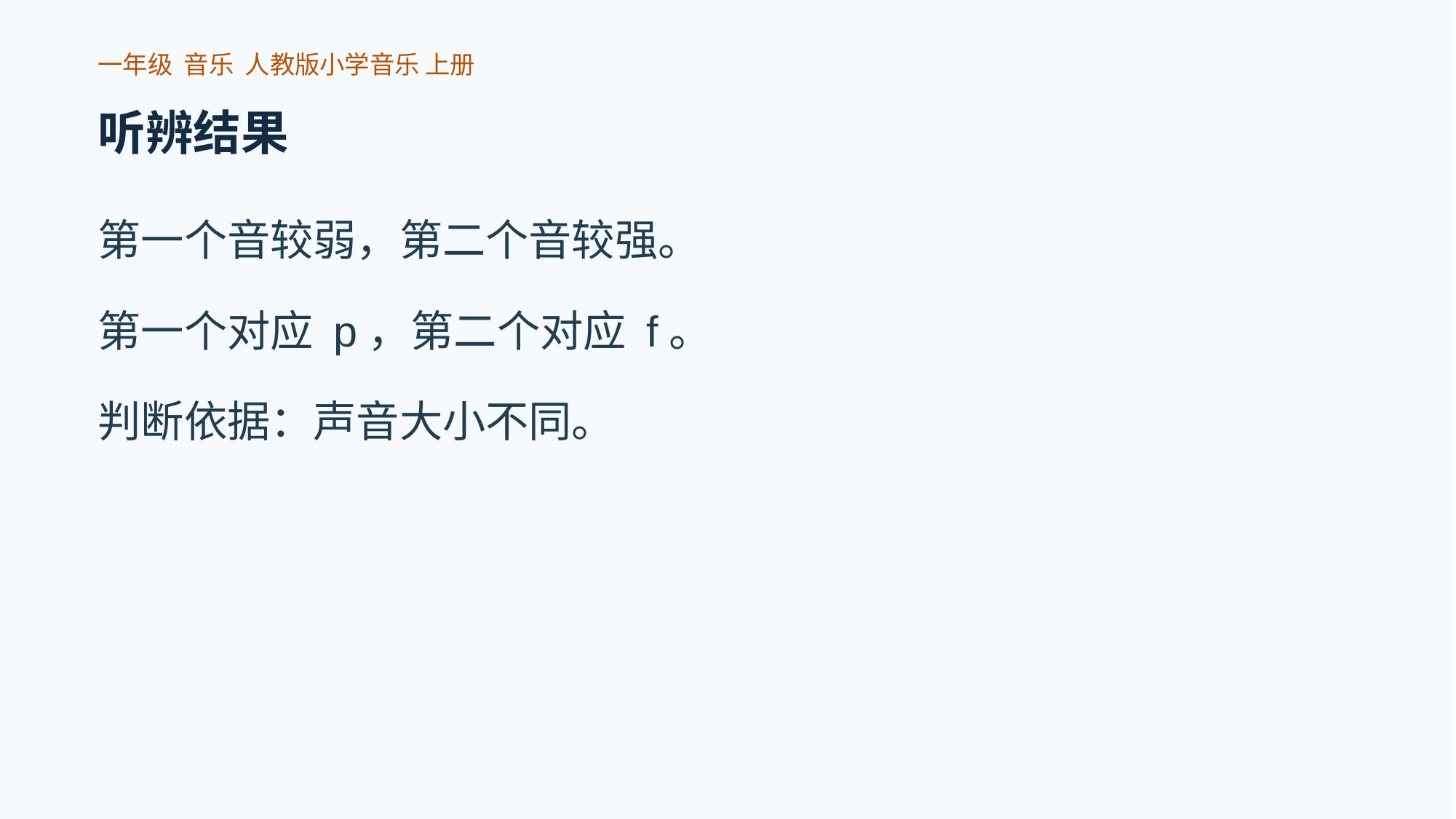

一年级  音乐  人教版小学音乐 上册
听辨结果
第一个音较弱，第二个音较强。
第一个对应 p，第二个对应 f。
判断依据：声音大小不同。